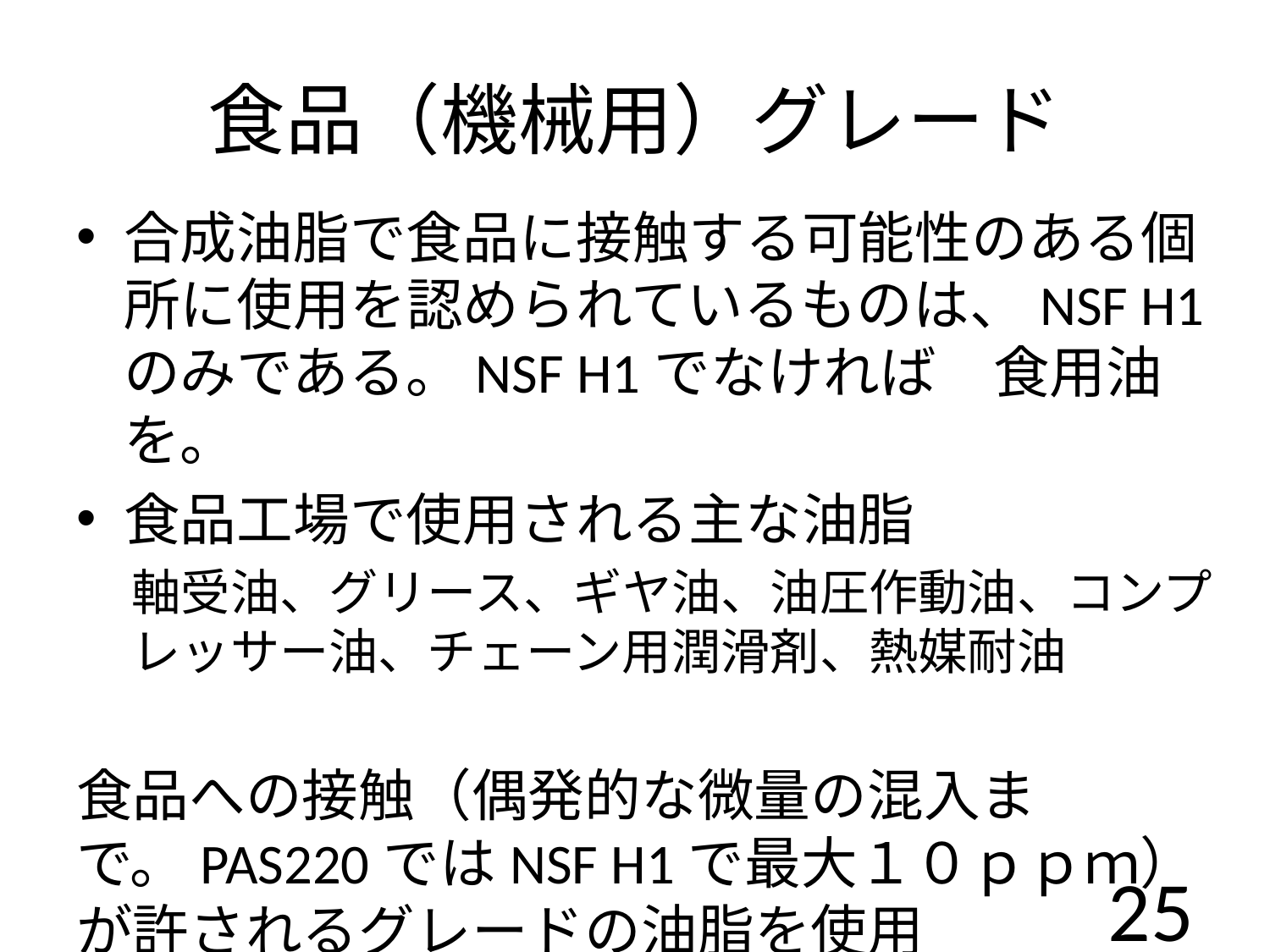

# 食品（機械用）グレード
合成油脂で食品に接触する可能性のある個所に使用を認められているものは、NSF H1のみである。NSF H1でなければ　食用油を。
食品工場で使用される主な油脂
軸受油、グリース、ギヤ油、油圧作動油、コンプレッサー油、チェーン用潤滑剤、熱媒耐油

食品への接触（偶発的な微量の混入まで。PAS220ではNSF H1で最大１０ｐｐｍ）が許されるグレードの油脂を使用
25